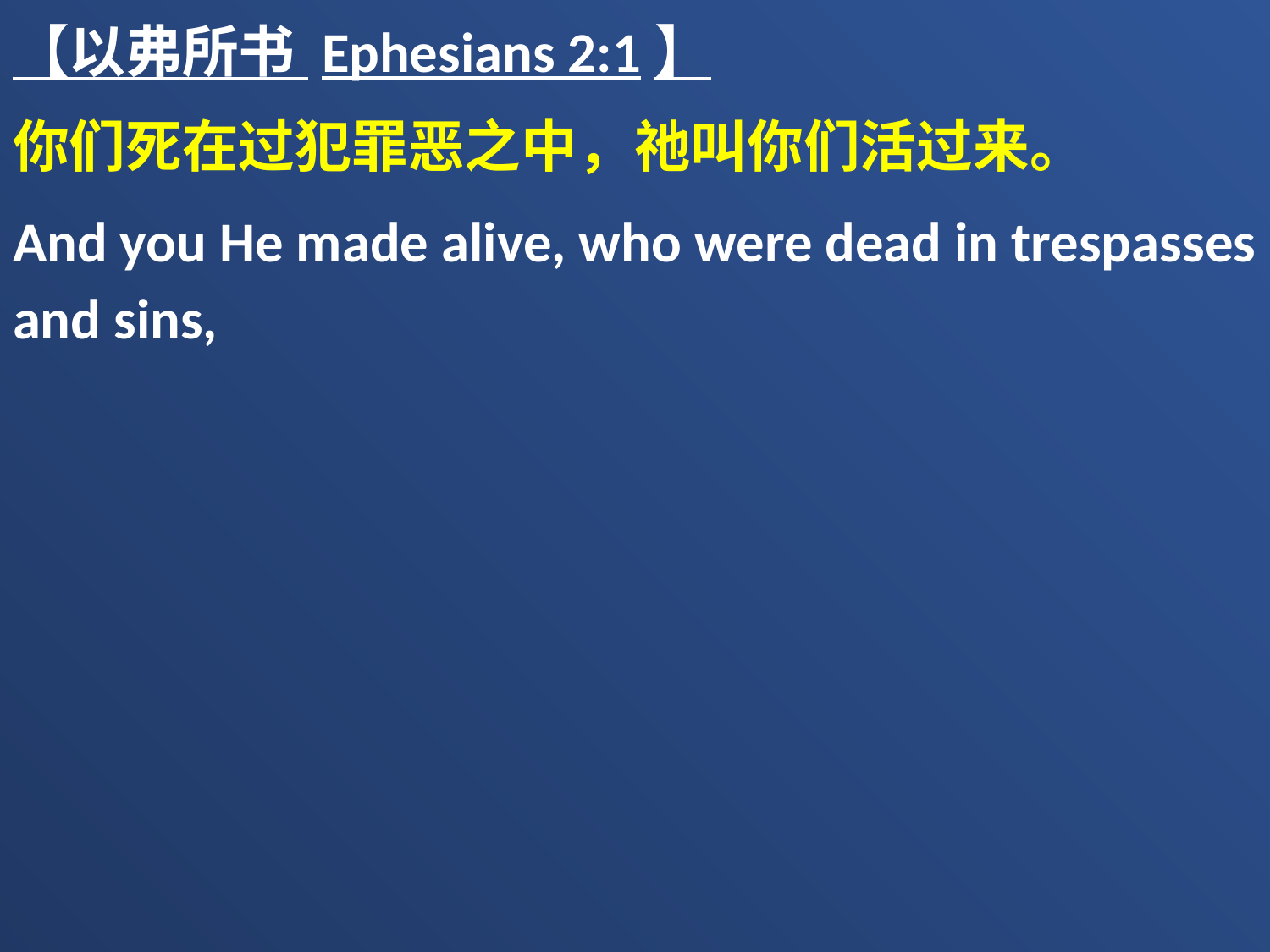

【以弗所书 Ephesians 2:1】
你们死在过犯罪恶之中，祂叫你们活过来。
And you He made alive, who were dead in trespasses and sins,